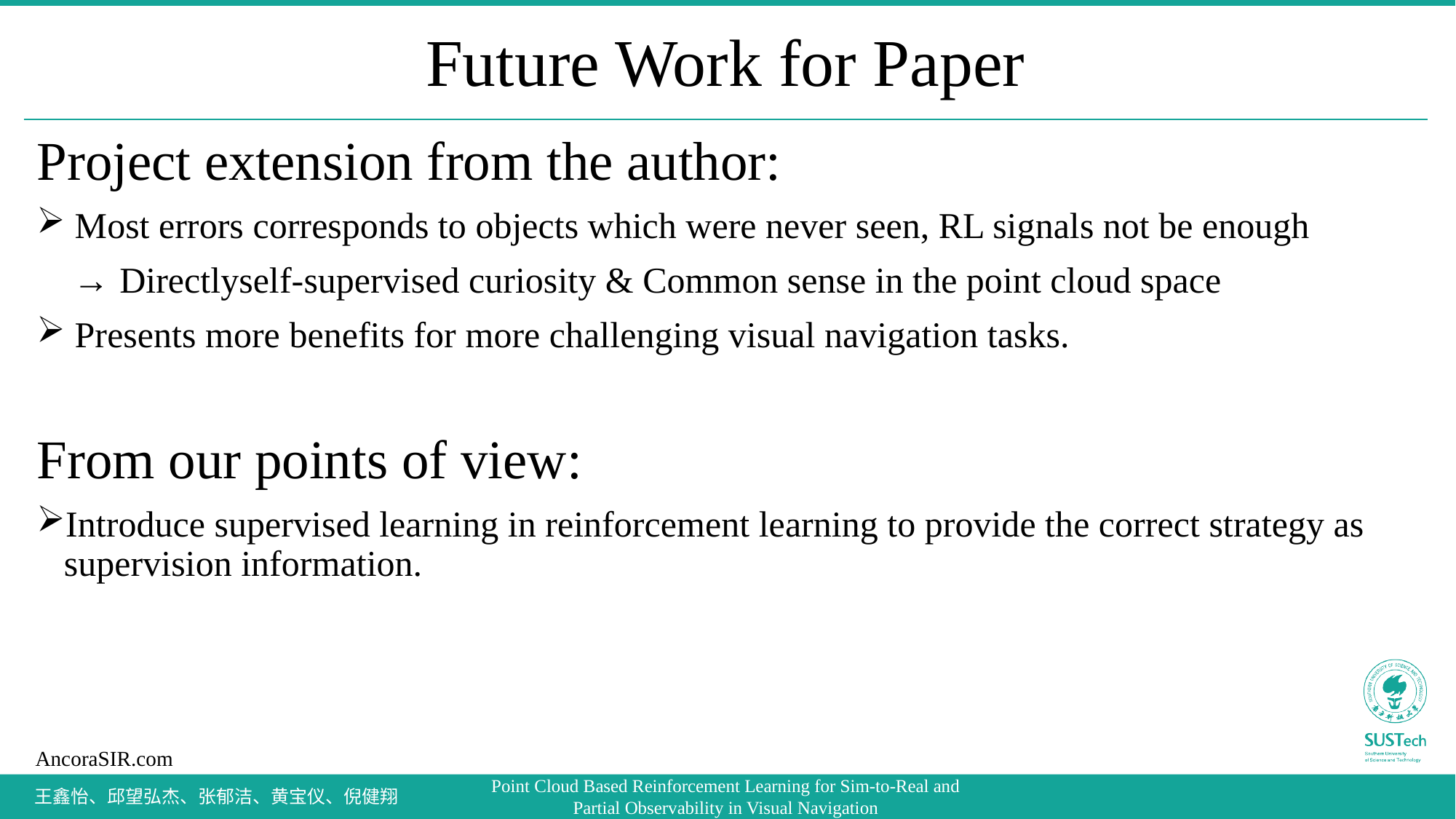

# Future Work for Paper
Project extension from the author:
 Most errors corresponds to objects which were never seen, RL signals not be enough
    → Directlyself-supervised curiosity & Common sense in the point cloud space
 Presents more benefits for more challenging visual navigation tasks.

From our points of view:
Introduce supervised learning in reinforcement learning to provide the correct strategy as supervision information.

王鑫怡、邱望弘杰、张郁洁、黄宝仪、倪健翔
13
Point Cloud Based Reinforcement Learning for Sim-to-Real and Partial Observability in Visual Navigation